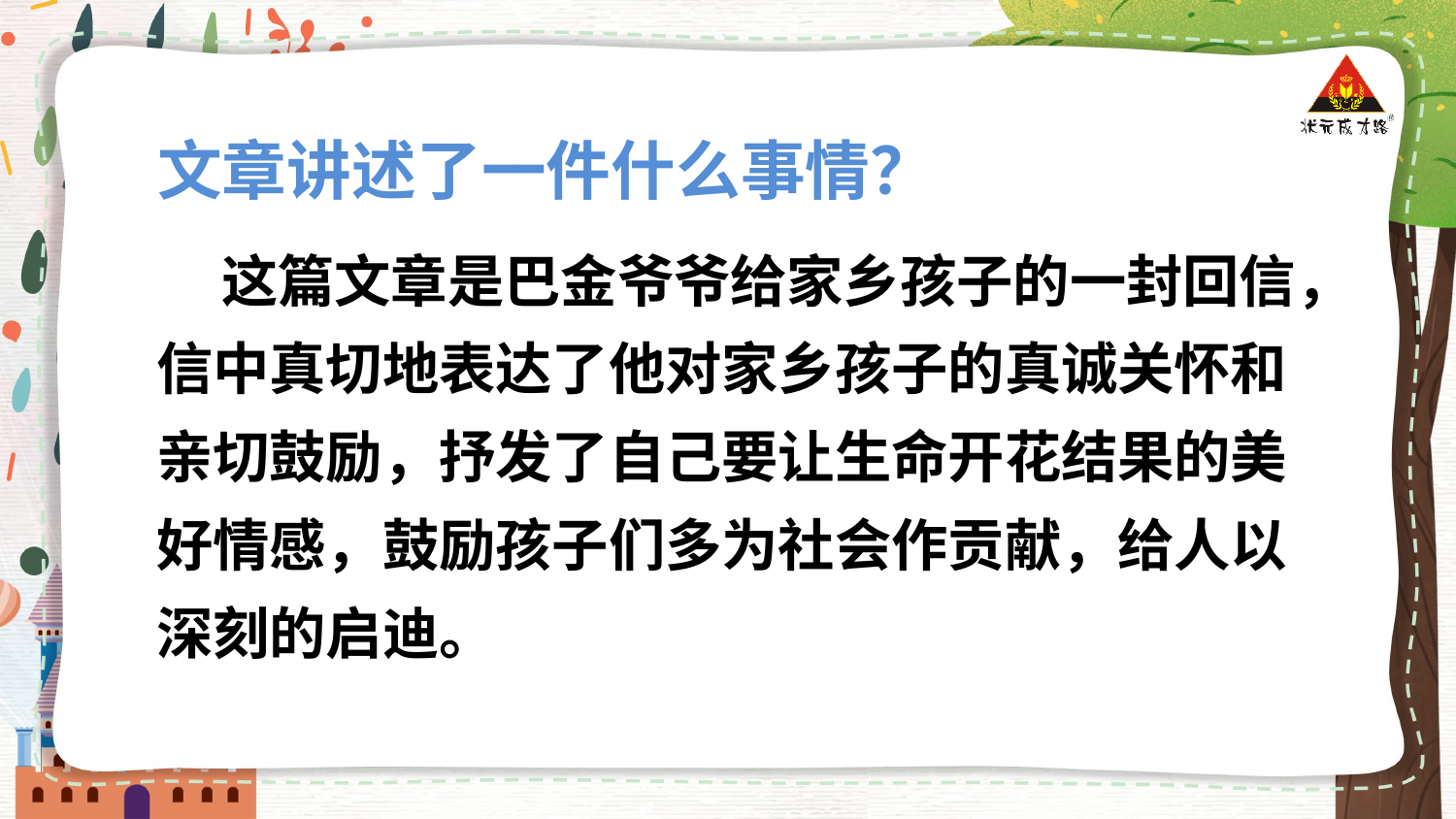

文章讲述了一件什么事情？
    这篇文章是巴金爷爷给家乡孩子的一封回信，信中真切地表达了他对家乡孩子的真诚关怀和亲切鼓励，抒发了自己要让生命开花结果的美好情感，鼓励孩子们多为社会作贡献，给人以深刻的启迪。